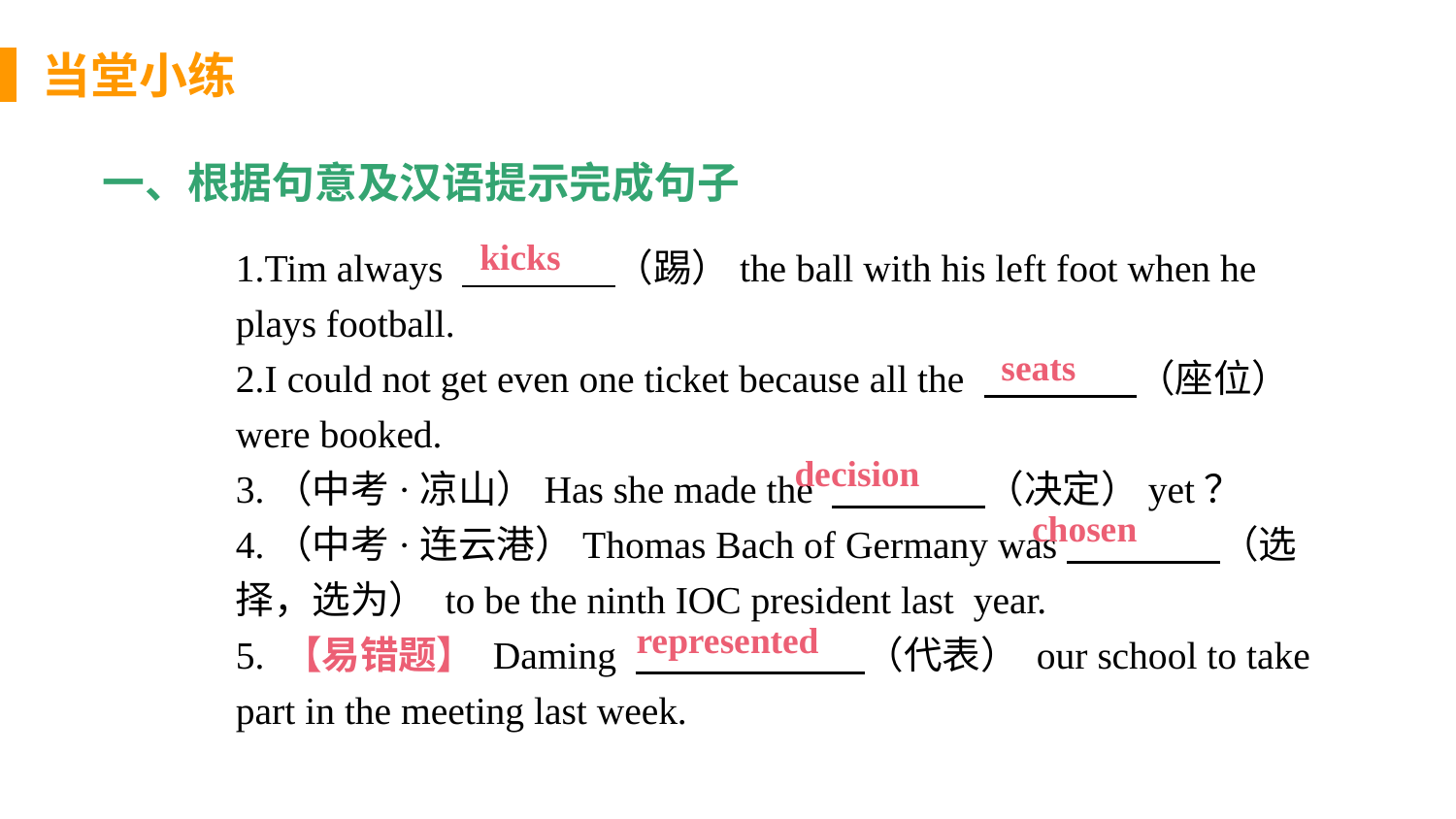

当堂小练

一、根据句意及汉语提示完成句子

kicks
1.Tim always 　　　　（踢）the ball with his left foot when he plays football.
2.I could not get even one ticket because all the 　　　　（座位）were booked.
3.（中考·凉山）Has she made the 　　　　（决定）yet？
4.（中考·连云港）Thomas Bach of Germany was　　　　（选择，选为） to be the ninth IOC president last  year.
5. 【易错题】 Daming 　　　　　　（代表） our school to take part in the meeting last week.
seats
decision
chosen
represented